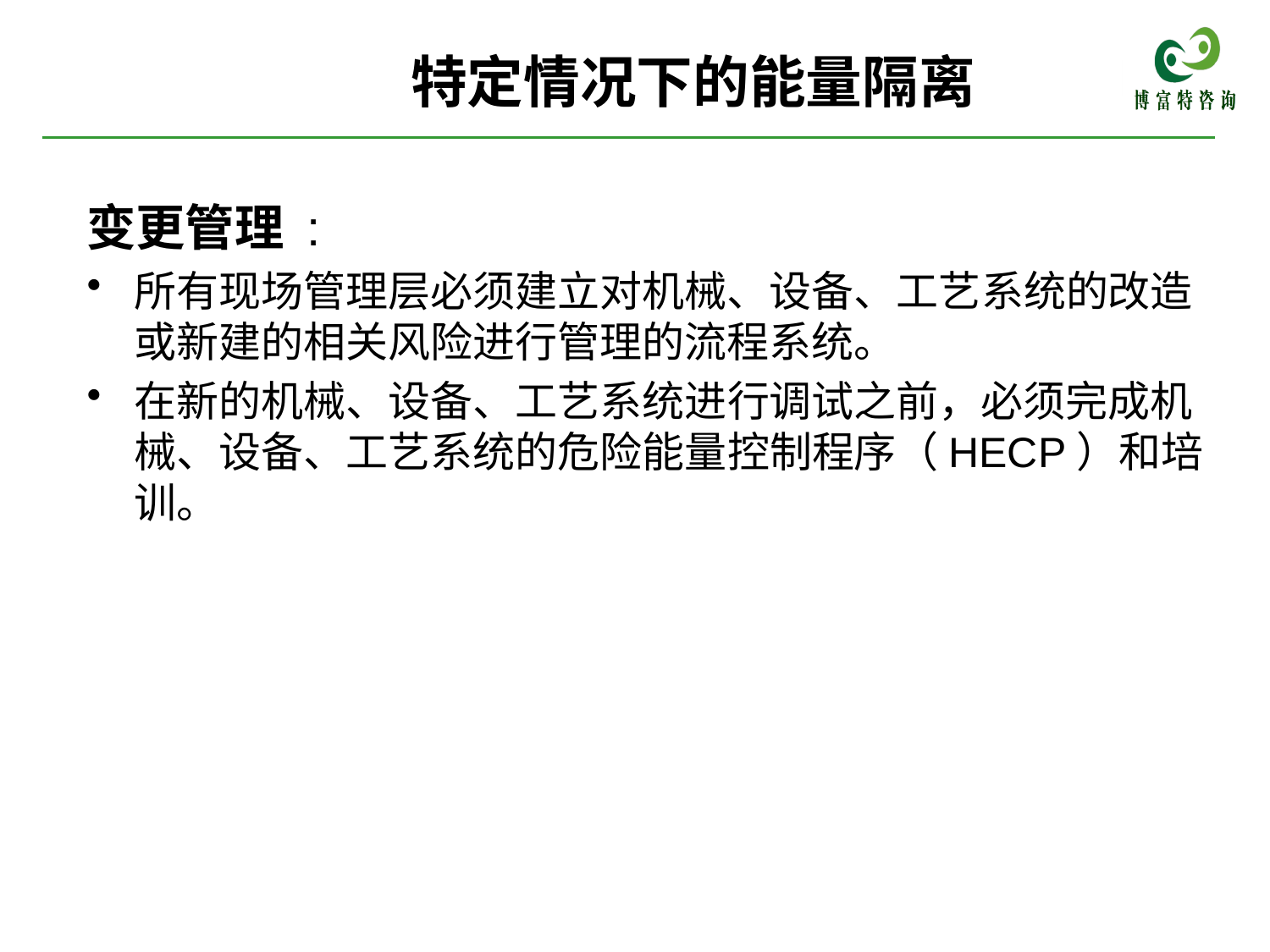

特定情况下的能量隔离
变更管理 :
所有现场管理层必须建立对机械、设备、工艺系统的改造或新建的相关风险进行管理的流程系统。
在新的机械、设备、工艺系统进行调试之前，必须完成机械、设备、工艺系统的危险能量控制程序（HECP）和培训。